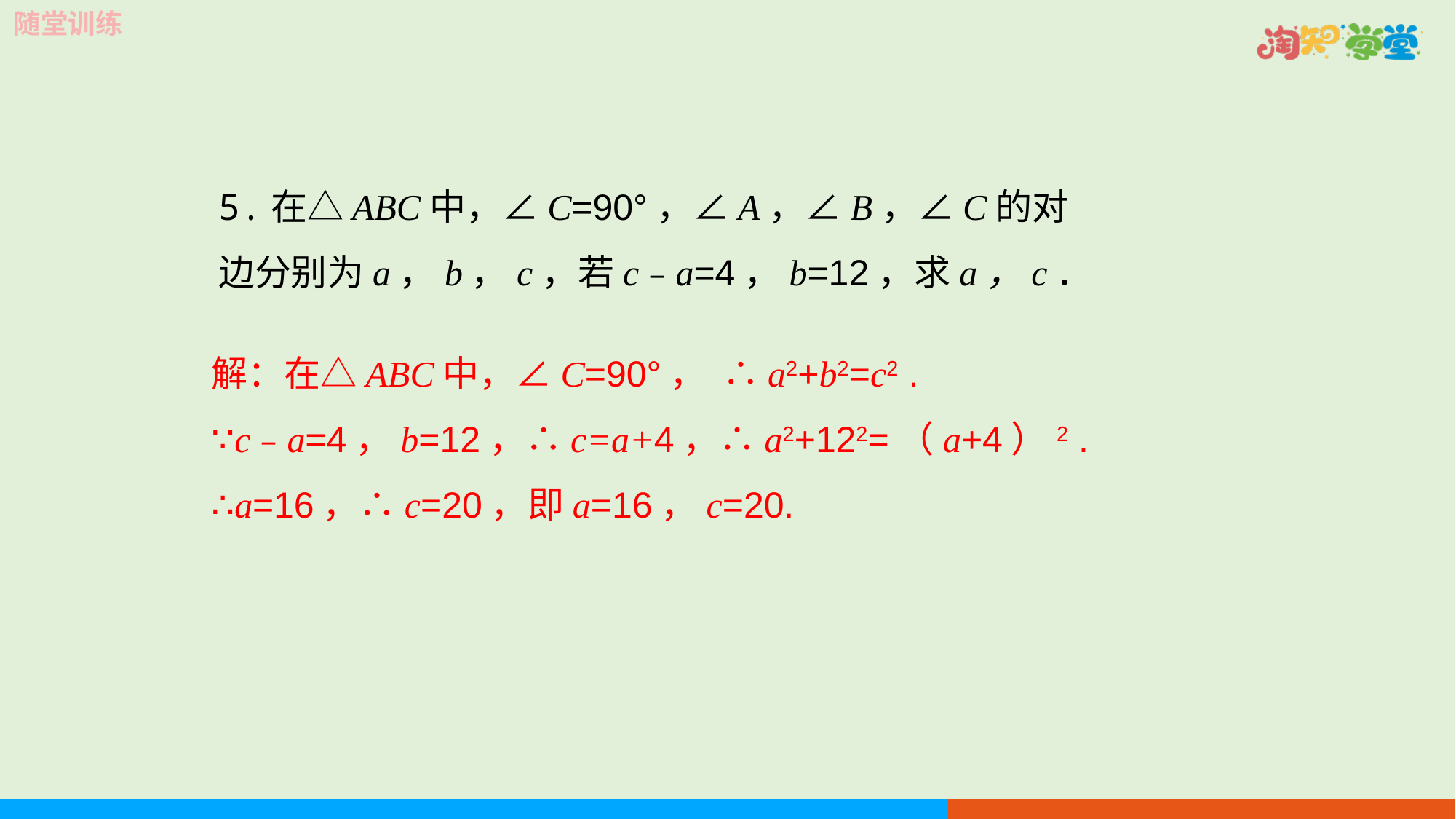

5.在△ABC中，∠C=90°，∠A，∠B，∠C的对边分别为a，b，c，若c﹣a=4，b=12，求a，c．
解：在△ABC中，∠C=90°，  ∴a2+b2=c2 .
∵c﹣a=4，b=12，∴c=a+4，∴a2+122=（a+4）2 .
∴a=16，∴c=20，即a=16，c=20.